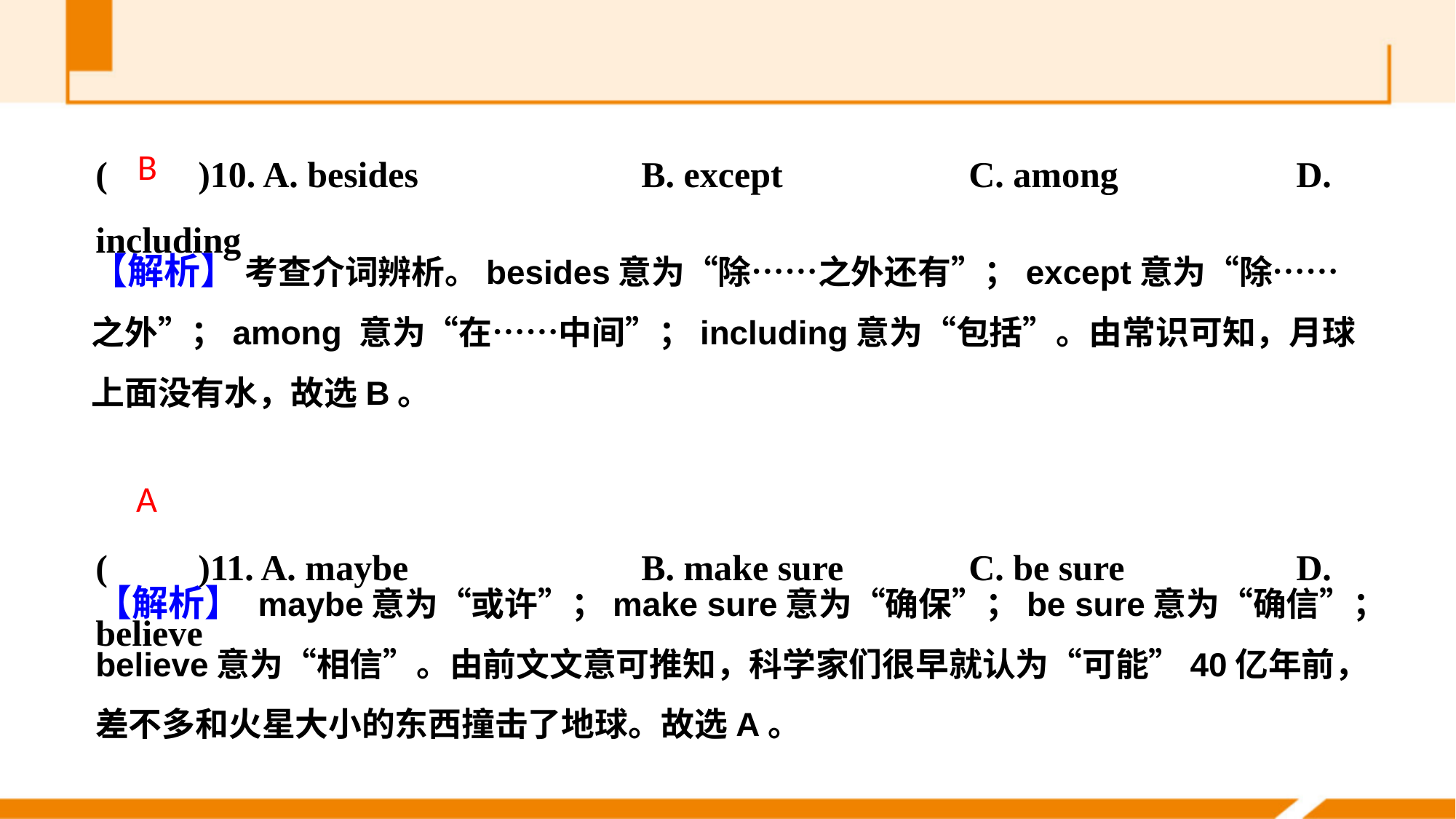

(　　)10. A. besides  		B. except		C. among  		D. including

(　　)11. A. maybe  		B. make sure		C. be sure  		D. believe
B
【解析】 考查介词辨析。besides意为“除……之外还有”；except意为“除……之外”；among 意为“在……中间”；including意为“包括”。由常识可知，月球上面没有水，故选B。
A
【解析】 maybe意为“或许”；make sure意为“确保”；be sure意为“确信”；believe意为“相信”。由前文文意可推知，科学家们很早就认为“可能”40亿年前，差不多和火星大小的东西撞击了地球。故选A。